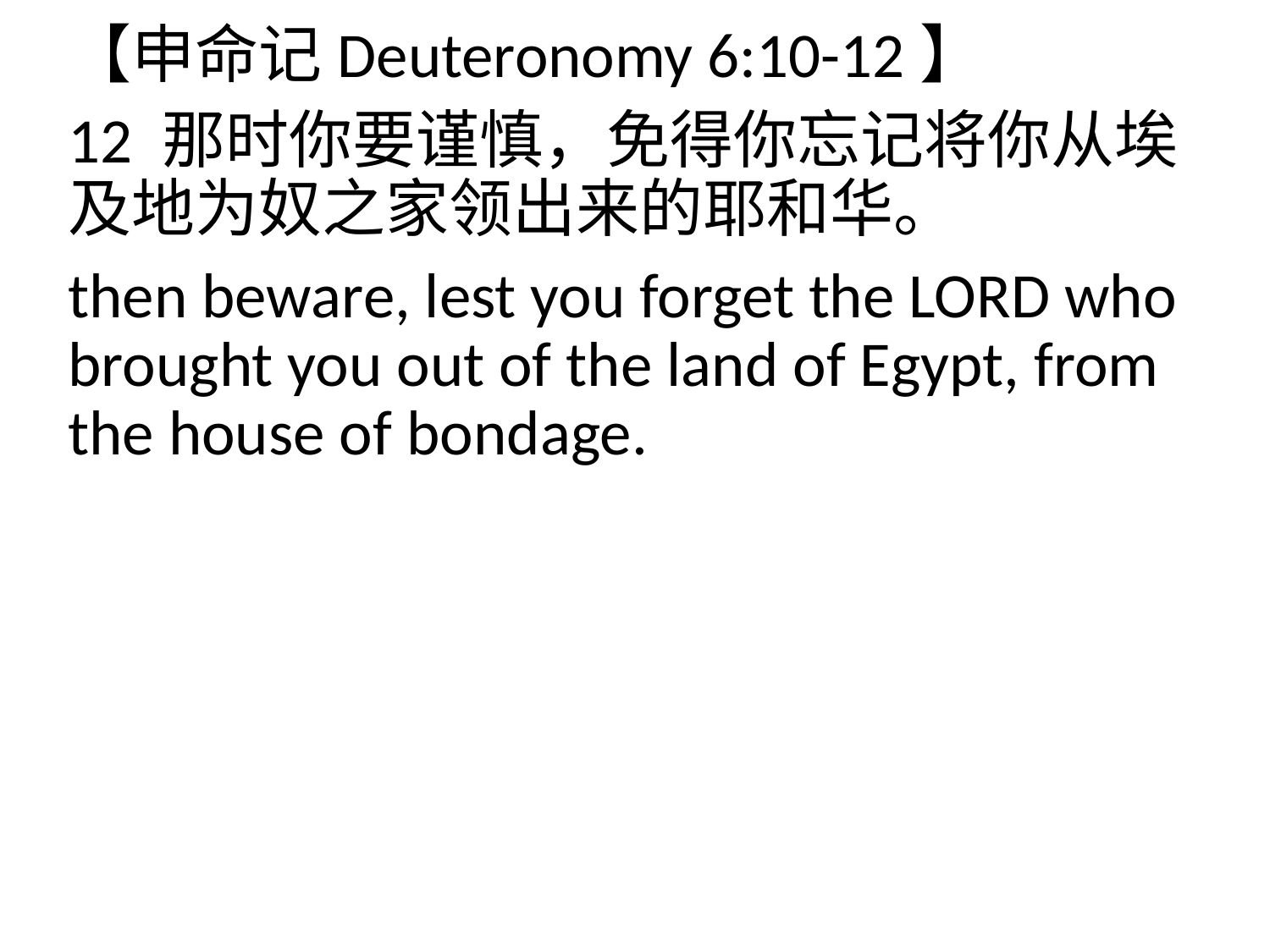

【申命记Deuteronomy 6:10-12】
12 那时你要谨慎，免得你忘记将你从埃及地为奴之家领出来的耶和华。
then beware, lest you forget the LORD who brought you out of the land of Egypt, from the house of bondage.